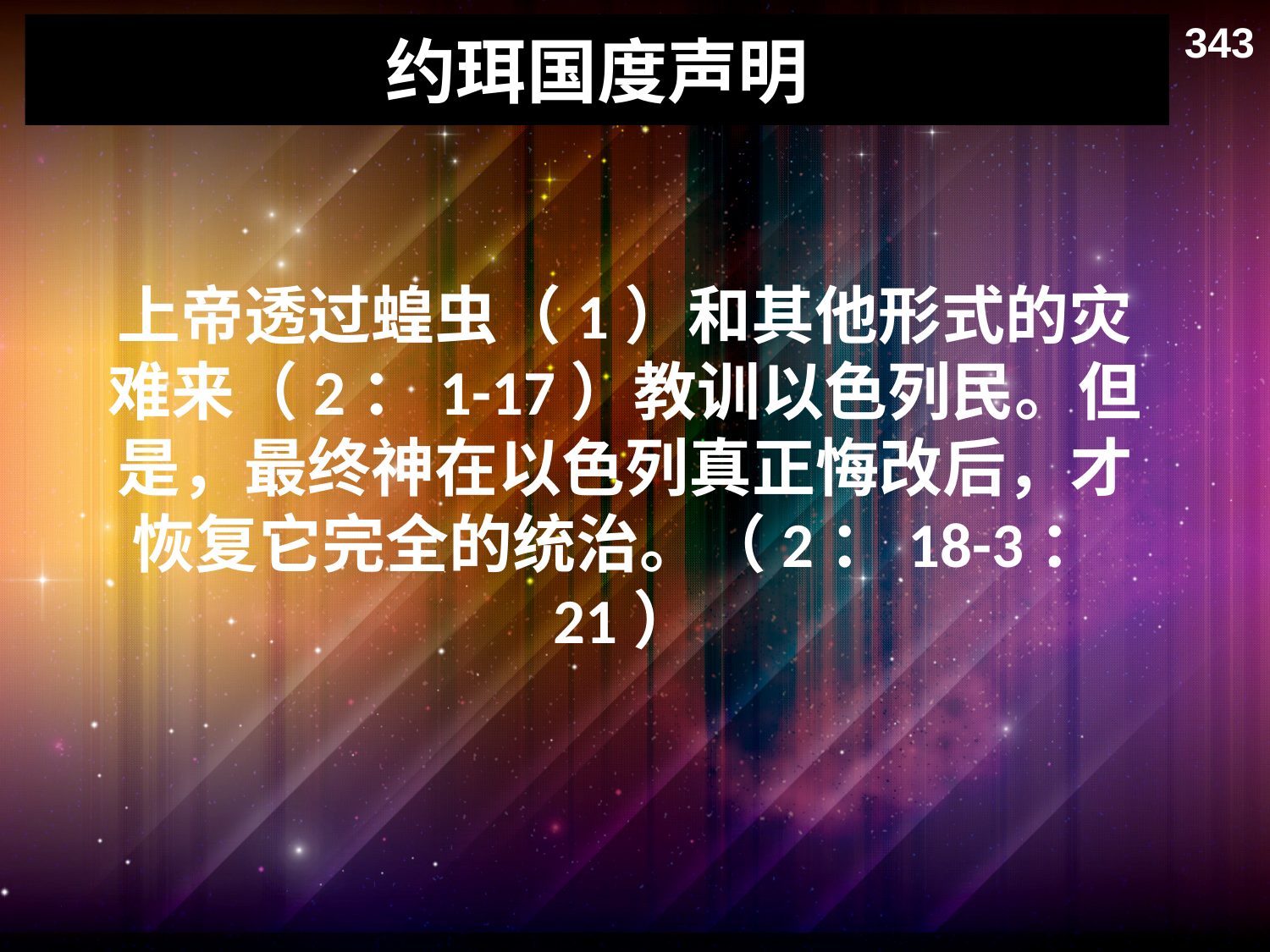

343
# 约珥国度声明
上帝透过蝗虫（1）和其他形式的灾难来（2：1-17）教训以色列民。但是，最终神在以色列真正悔改后，才恢复它完全的统治。（2：18-3：21）